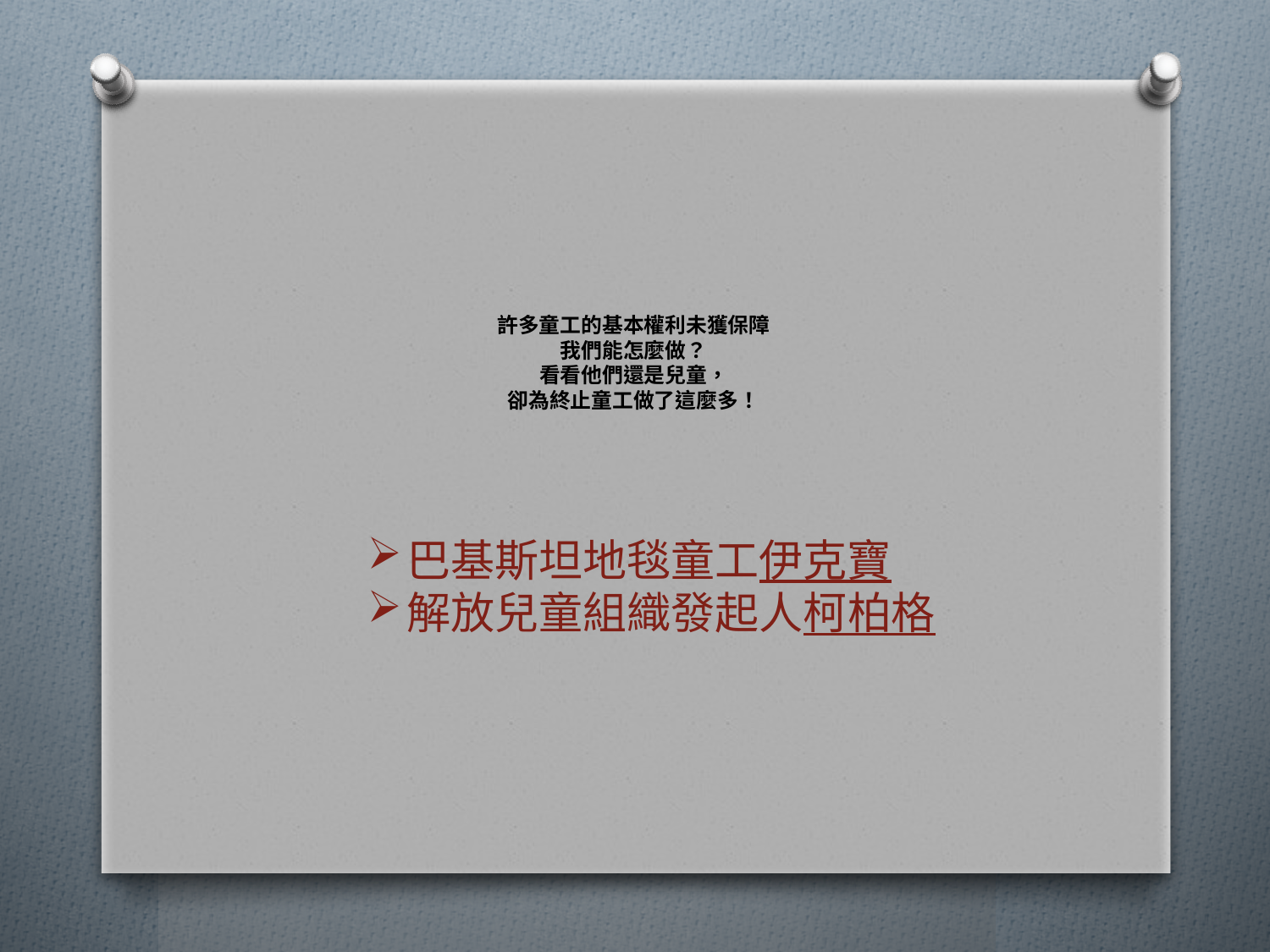

# 許多童工的基本權利未獲保障 我們能怎麼做？ 看看他們還是兒童， 卻為終止童工做了這麼多！
巴基斯坦地毯童工伊克寶
解放兒童組織發起人柯柏格